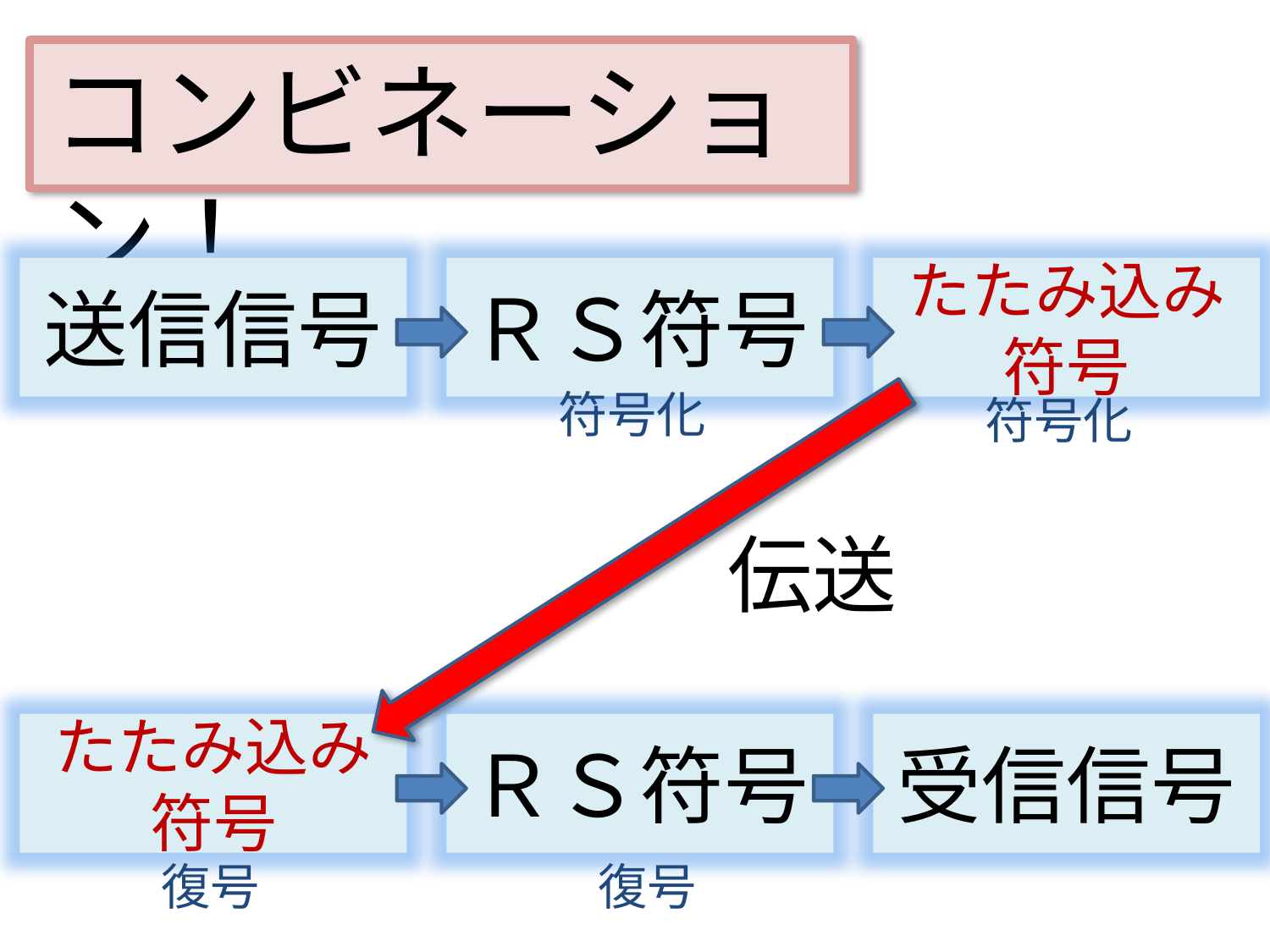

コンビネーション！
送信信号
ＲＳ符号
たたみ込み符号

符号化
符号化
伝送

たたみ込み符号
ＲＳ符号
受信信号

復号
復号